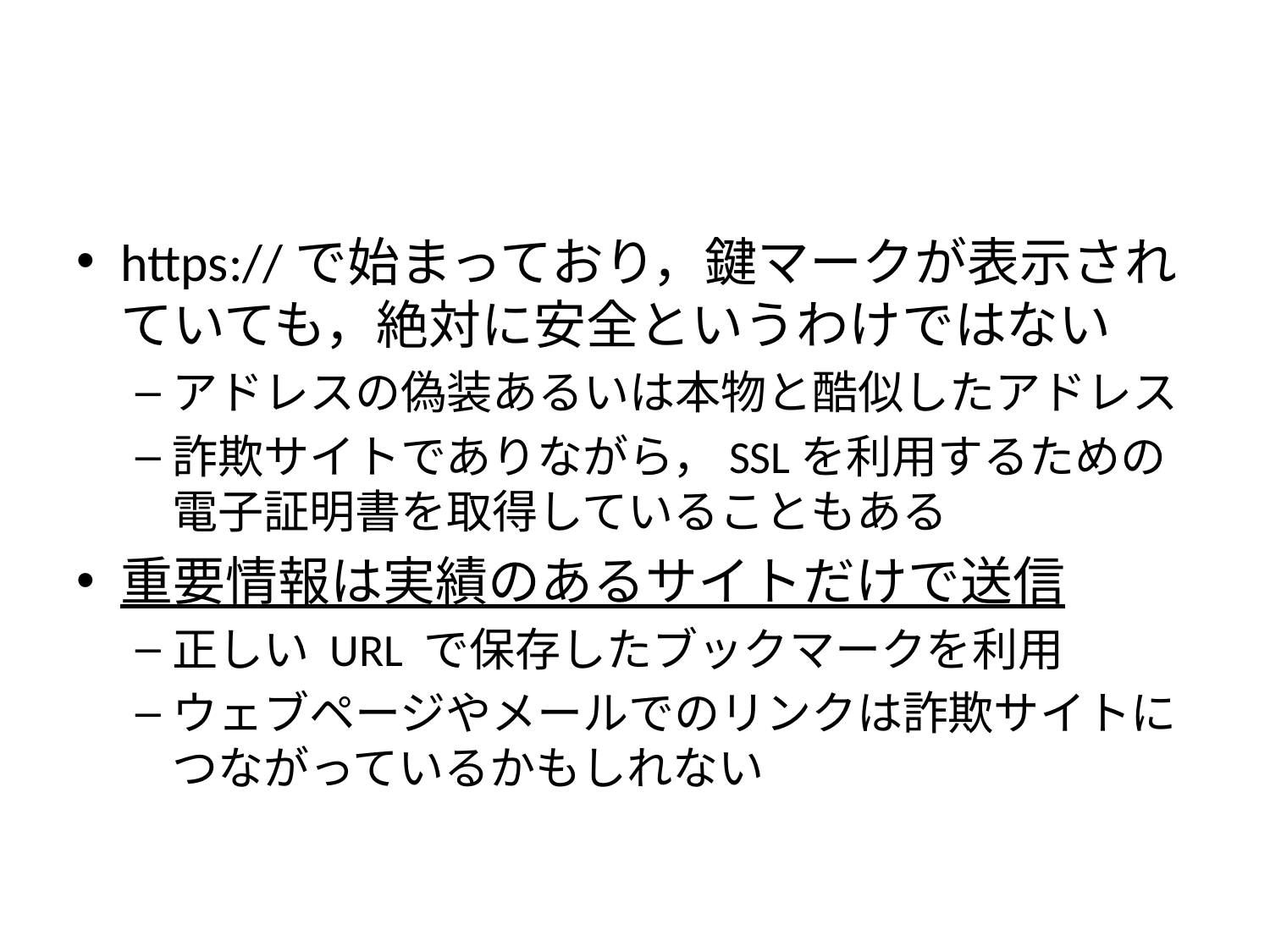

#
https://で始まっており，鍵マークが表示されていても，絶対に安全というわけではない
アドレスの偽装あるいは本物と酷似したアドレス
詐欺サイトでありながら，SSLを利用するための電子証明書を取得していることもある
重要情報は実績のあるサイトだけで送信
正しい URL で保存したブックマークを利用
ウェブページやメールでのリンクは詐欺サイトにつながっているかもしれない